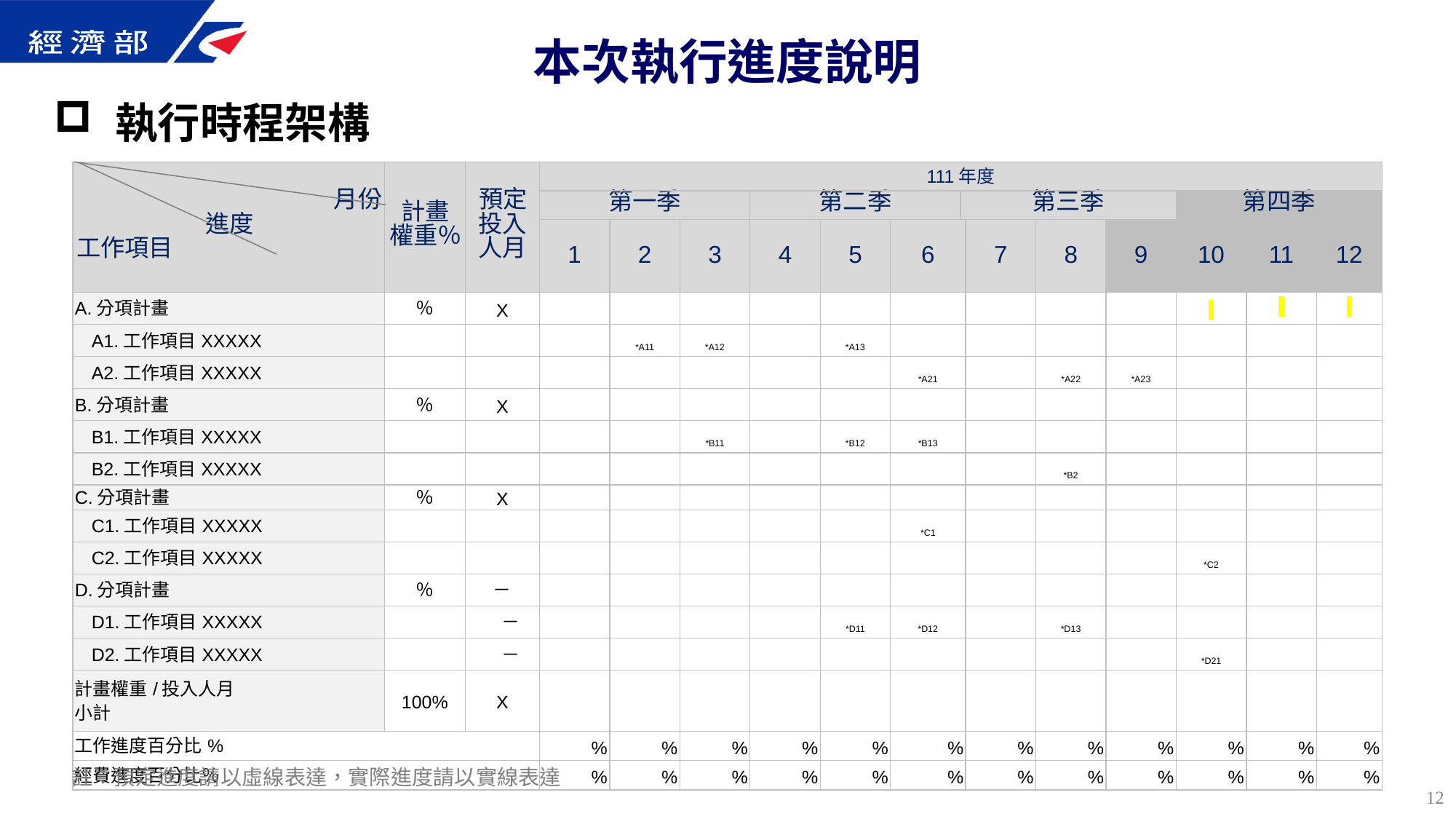

# 本次執行進度說明
執行時程架構
| 月份 進度 工作項目 | 計畫 權重％ | 預定投入人月 | 111年度 |  |  |  |  |  |  |  |  |  |  |  |  |
| --- | --- | --- | --- | --- | --- | --- | --- | --- | --- | --- | --- | --- | --- | --- | --- |
|  |  |  | 第一季 |  |  | 第二季 |  |  | 第三季 |  |  |  | 第四季 |  |  |
|  |  |  | 1 | 2 | 3 | 4 | 5 | 6 |  | 7 | 8 | 9 | 10 | 11 | 12 |
| A.分項計畫 | ％ | X |  |  |  |  |  |  |  |  |  |  |  |  |  |
| A1.工作項目XXXXX |  |  |  | \*A11 | \*A12 |  | \*A13 |  |  |  |  |  |  |  |  |
| A2.工作項目XXXXX |  |  |  |  |  |  |  | \*A21 |  |  | \*A22 | \*A23 |  |  |  |
| B.分項計畫 | ％ | X |  |  |  |  |  |  |  |  |  |  |  |  |  |
| B1.工作項目XXXXX |  |  |  |  | \*B11 |  | \*B12 | \*B13 |  |  |  |  |  |  |  |
| B2.工作項目XXXXX |  |  |  |  |  |  |  |  |  |  | \*B2 |  |  |  |  |
| C.分項計畫 | ％ | X |  |  |  |  |  |  |  |  |  |  |  |  |  |
| C1.工作項目XXXXX |  |  |  |  |  |  |  | \*C1 |  |  |  |  |  |  |  |
| C2.工作項目XXXXX |  |  |  |  |  |  |  |  |  |  |  |  | \*C2 |  |  |
| D.分項計畫 | ％ | － |  |  |  |  |  |  |  |  |  |  |  |  |  |
| D1.工作項目XXXXX |  | － |  |  |  |  | \*D11 | \*D12 |  |  | \*D13 |  |  |  |  |
| D2.工作項目XXXXX |  | － |  |  |  |  |  |  |  |  |  |  | \*D21 |  |  |
| 計畫權重/投入人月 小計 | 100% | X |  |  |  |  |  |  |  |  |  |  |  |  |  |
| 工作進度百分比% |  |  | % | % | % | % | % | % |  | % | % | % | % | % | % |
| 經費進度百分比％ |  |  | % | % | % | % | % | % |  | % | % | % | % | % | % |
註：預定進度請以虛線表達，實際進度請以實線表達
12